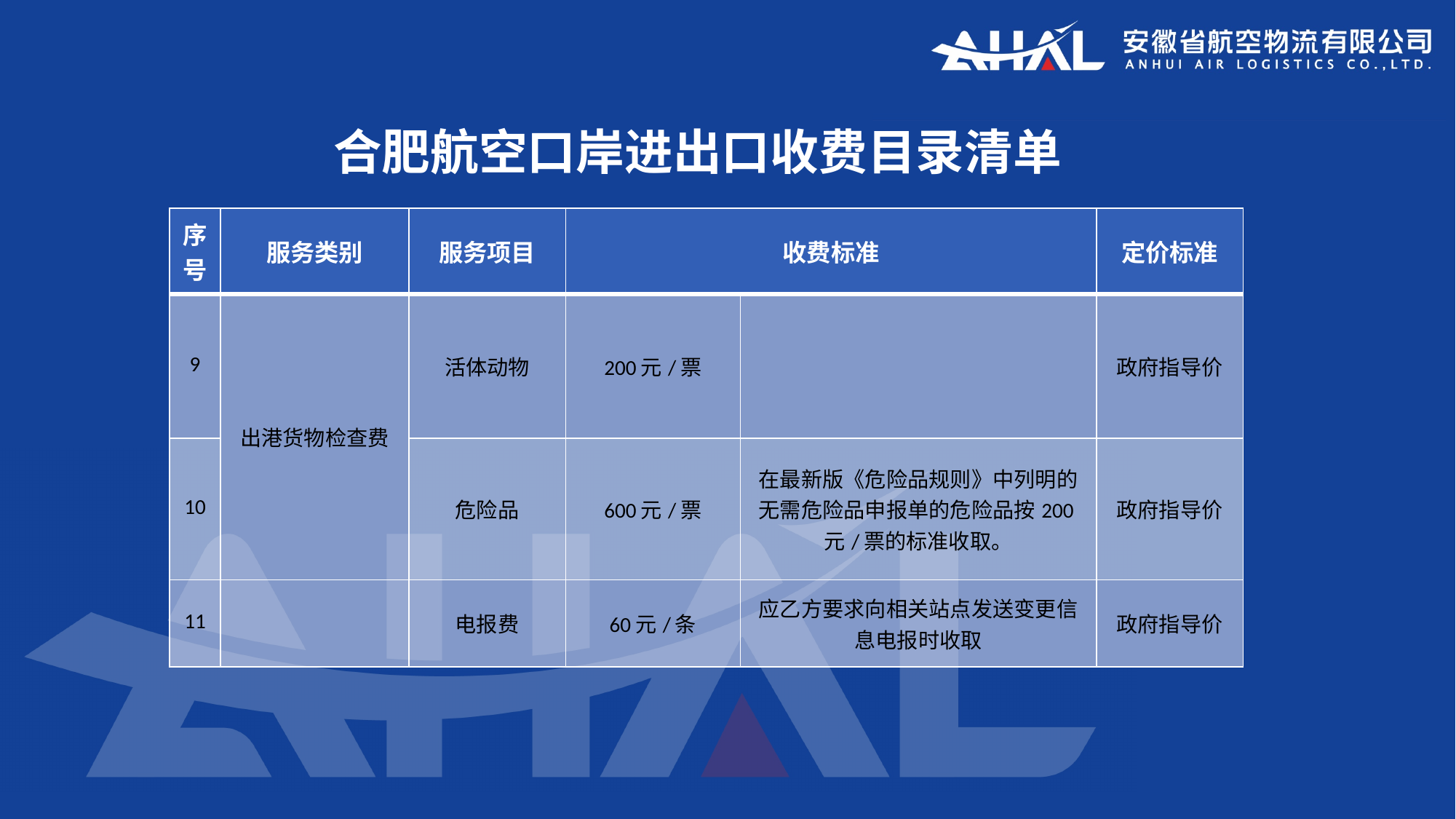

# 合肥航空口岸进出口收费目录清单
| 序号 | 服务类别 | 服务项目 | 收费标准 |  | 定价标准 |
| --- | --- | --- | --- | --- | --- |
| 9 | 出港货物检查费 | 活体动物 | 200元/票 |  | 政府指导价 |
| 10 |  | 危险品 | 600元/票 | 在最新版《危险品规则》中列明的无需危险品申报单的危险品按200元/票的标准收取。 | 政府指导价 |
| 11 |  | 电报费 | 60元/条 | 应乙方要求向相关站点发送变更信息电报时收取 | 政府指导价 |